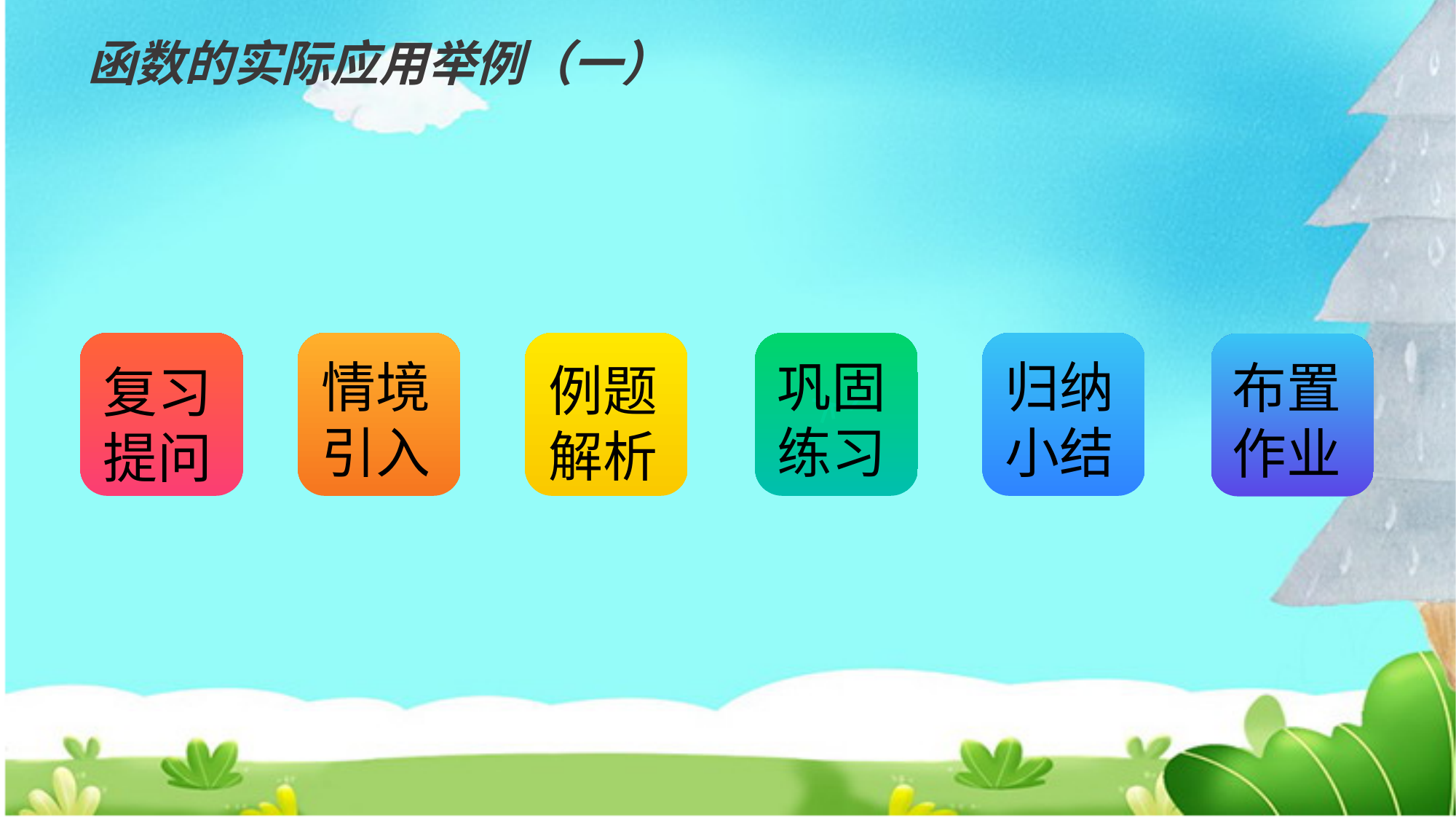

函数的实际应用举例（一）

复习提问

情境引入

例题解析

归纳小结

巩固练习

布置作业